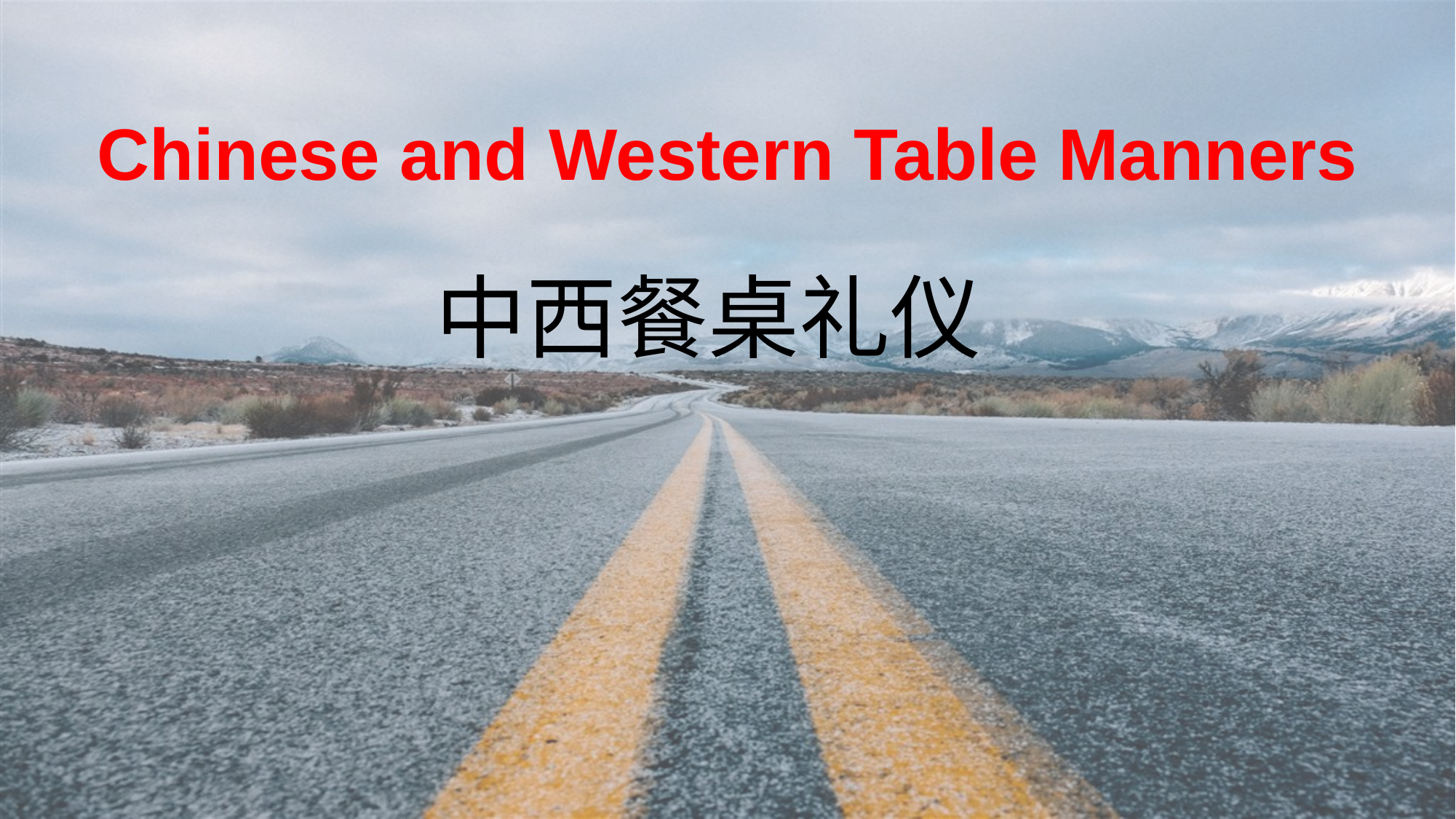

Chinese and Western Table Manners
# 中西餐桌礼仪